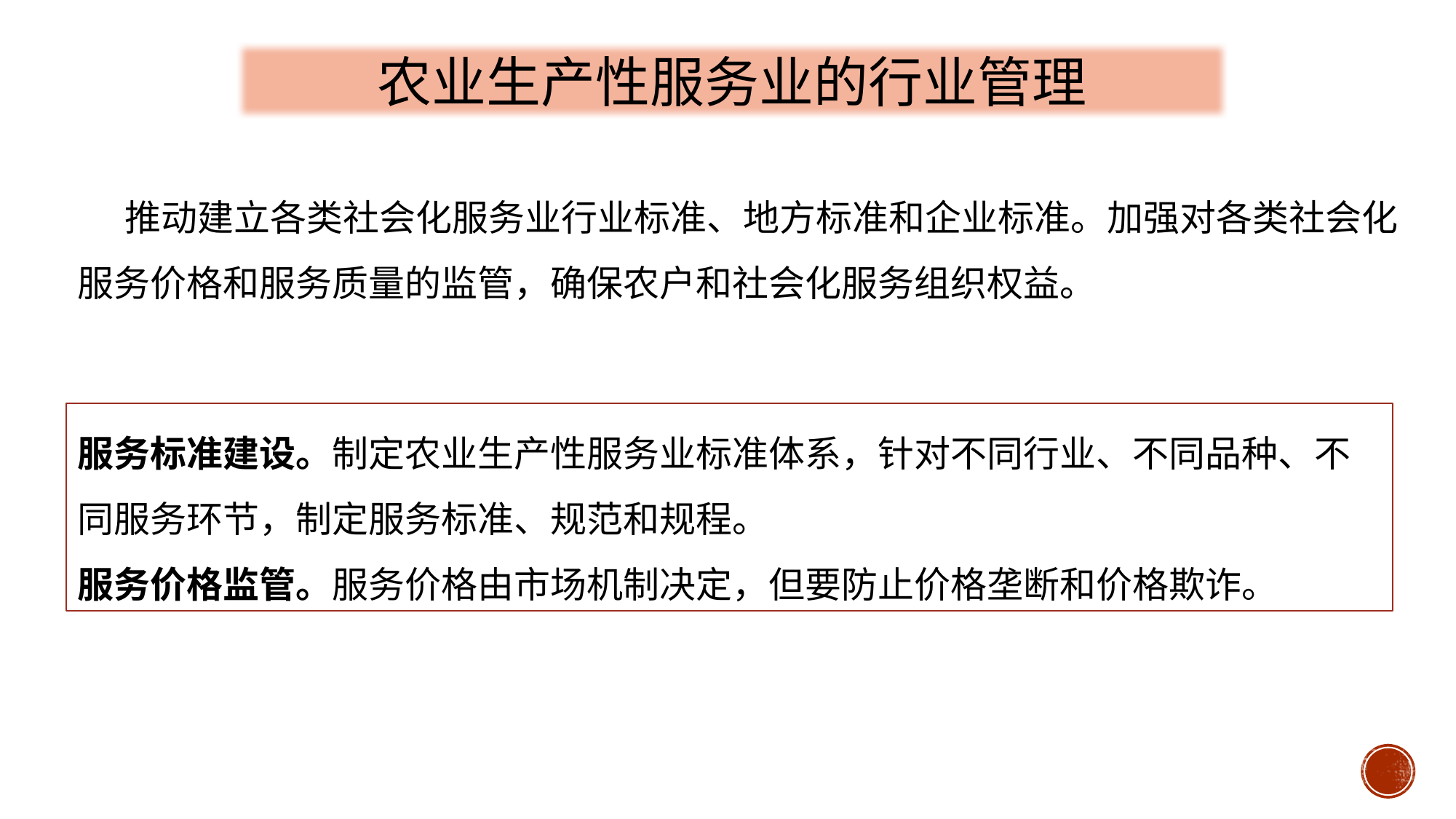

农业生产性服务业的行业管理
推动建立各类社会化服务业行业标准、地方标准和企业标准。加强对各类社会化服务价格和服务质量的监管，确保农户和社会化服务组织权益。
服务标准建设。制定农业生产性服务业标准体系，针对不同行业、不同品种、不同服务环节，制定服务标准、规范和规程。
服务价格监管。服务价格由市场机制决定，但要防止价格垄断和价格欺诈。